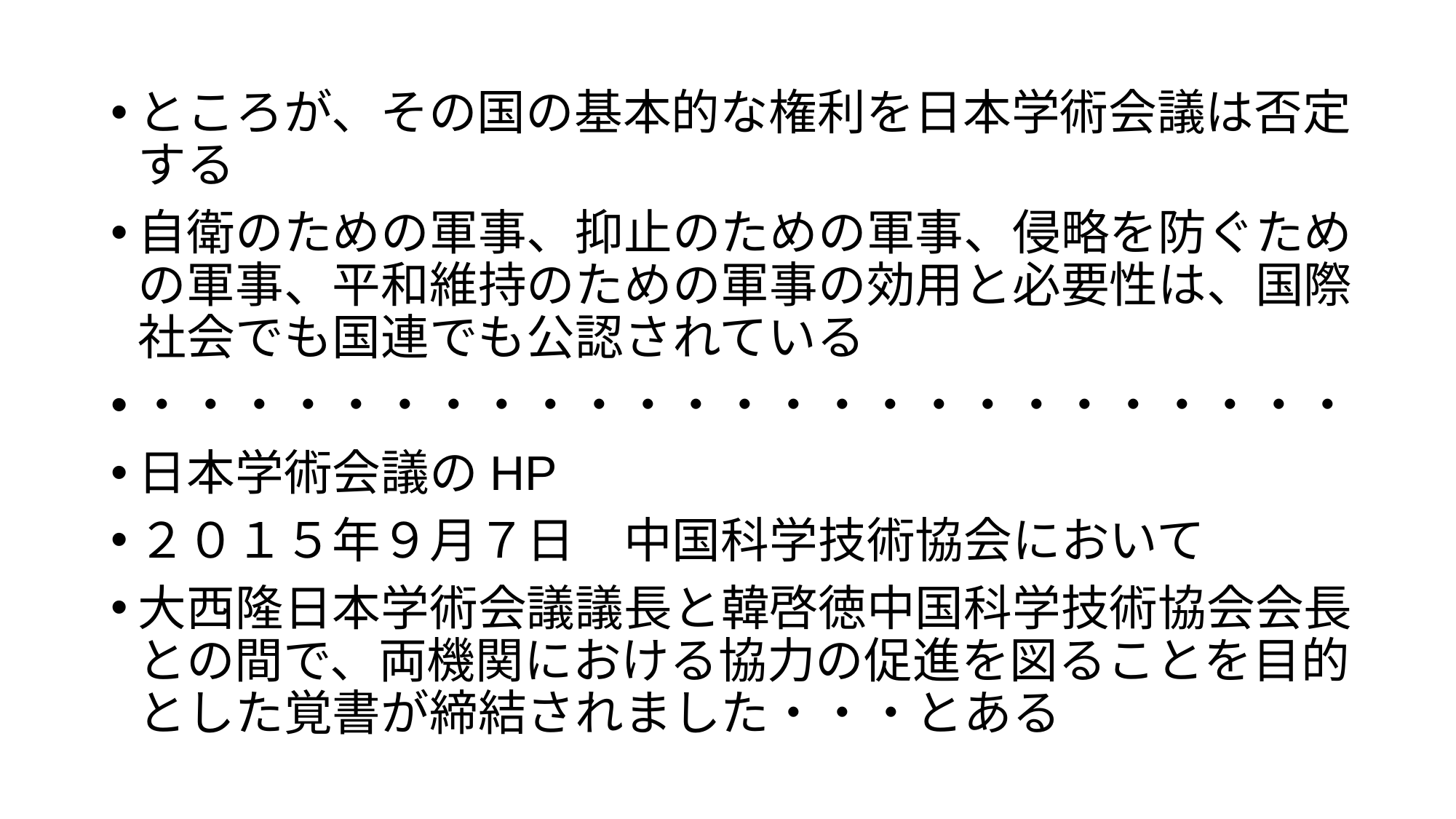

ところが、その国の基本的な権利を日本学術会議は否定する
自衛のための軍事、抑止のための軍事、侵略を防ぐための軍事、平和維持のための軍事の効用と必要性は、国際社会でも国連でも公認されている
・・・・・・・・・・・・・・・・・・・・・・・・・
日本学術会議のHP
２０１５年９月７日　中国科学技術協会において
大西隆日本学術会議議長と韓啓徳中国科学技術協会会長との間で、両機関における協力の促進を図ることを目的とした覚書が締結されました・・・とある